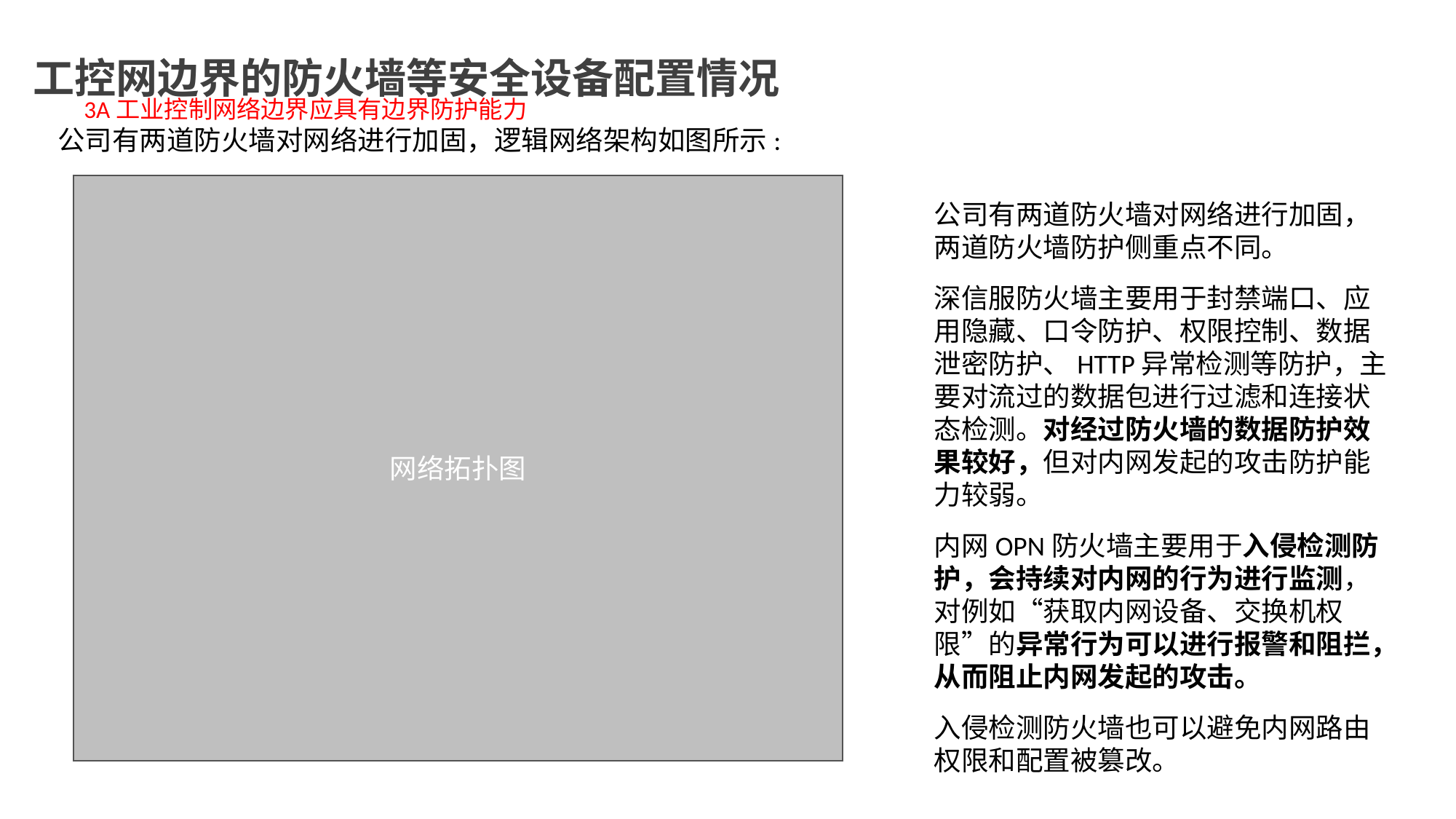

# 工控网边界的防火墙等安全设备配置情况
3A工业控制网络边界应具有边界防护能力
公司有两道防火墙对网络进行加固，逻辑网络架构如图所示:
网络拓扑图
公司有两道防火墙对网络进行加固，两道防火墙防护侧重点不同。
深信服防火墙主要用于封禁端口、应用隐藏、口令防护、权限控制、数据泄密防护、HTTP异常检测等防护，主要对流过的数据包进行过滤和连接状态检测。对经过防火墙的数据防护效果较好，但对内网发起的攻击防护能力较弱。
内网OPN防火墙主要用于入侵检测防护，会持续对内网的行为进行监测，对例如“获取内网设备、交换机权限”的异常行为可以进行报警和阻拦，从而阻止内网发起的攻击。
入侵检测防火墙也可以避免内网路由权限和配置被篡改。